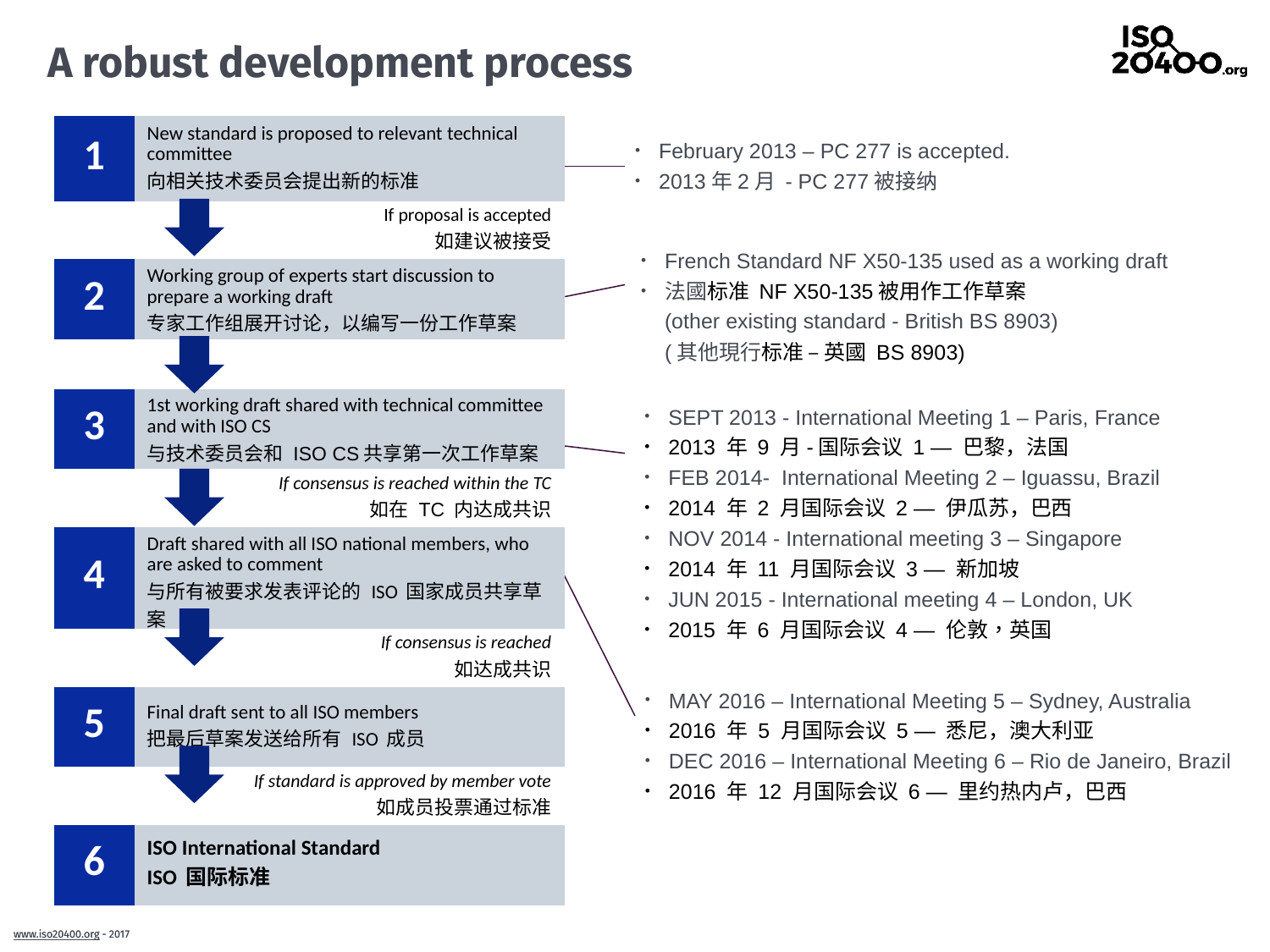

# A robust development process
| 1 | New standard is proposed to relevant technical committee 向相关技术委员会提出新的标准 |
| --- | --- |
|  | If proposal is accepted 如建议被接受 |
| 2 | Working group of experts start discussion to prepare a working draft 专家工作组展开讨论，以编写一份工作草案 |
|  |  |
| 3 | 1st working draft shared with technical committee and with ISO CS 与技术委员会和 ISO CS共享第一次工作草案 |
|  | If consensus is reached within the TC 如在 TC 内达成共识 |
| 4 | Draft shared with all ISO national members, who are asked to comment 与所有被要求发表评论的 ISO 国家成员共享草案 |
|  | If consensus is reached 如达成共识 |
| 5 | Final draft sent to all ISO members 把最后草案发送给所有 ISO 成员 |
|  | If standard is approved by member vote 如成员投票通过标准 |
| 6 | ISO International Standard ISO 国际标准 |
February 2013 – PC 277 is accepted.
2013年2月 - PC 277被接纳

French Standard NF X50-135 used as a working draft
法國标准 NF X50-135被用作工作草案
    (other existing standard - British BS 8903)
    (其他現行标准 – 英國 BS 8903)

SEPT 2013 - International Meeting 1 – Paris, France
2013 年 9 月-国际会议 1 — 巴黎，法国
FEB 2014-  International Meeting 2 – Iguassu, Brazil
2014 年 2 月国际会议 2 — 伊瓜苏，巴西
NOV 2014 - International meeting 3 – Singapore
2014 年 11 月国际会议 3 — 新加坡
JUN 2015 - International meeting 4 – London, UK
2015 年 6 月国际会议 4 — 伦敦，英国

MAY 2016 – International Meeting 5 – Sydney, Australia
2016 年 5 月国际会议 5 — 悉尼，澳大利亚
DEC 2016 – International Meeting 6 – Rio de Janeiro, Brazil
2016 年 12 月国际会议 6 — 里约热内卢，巴西